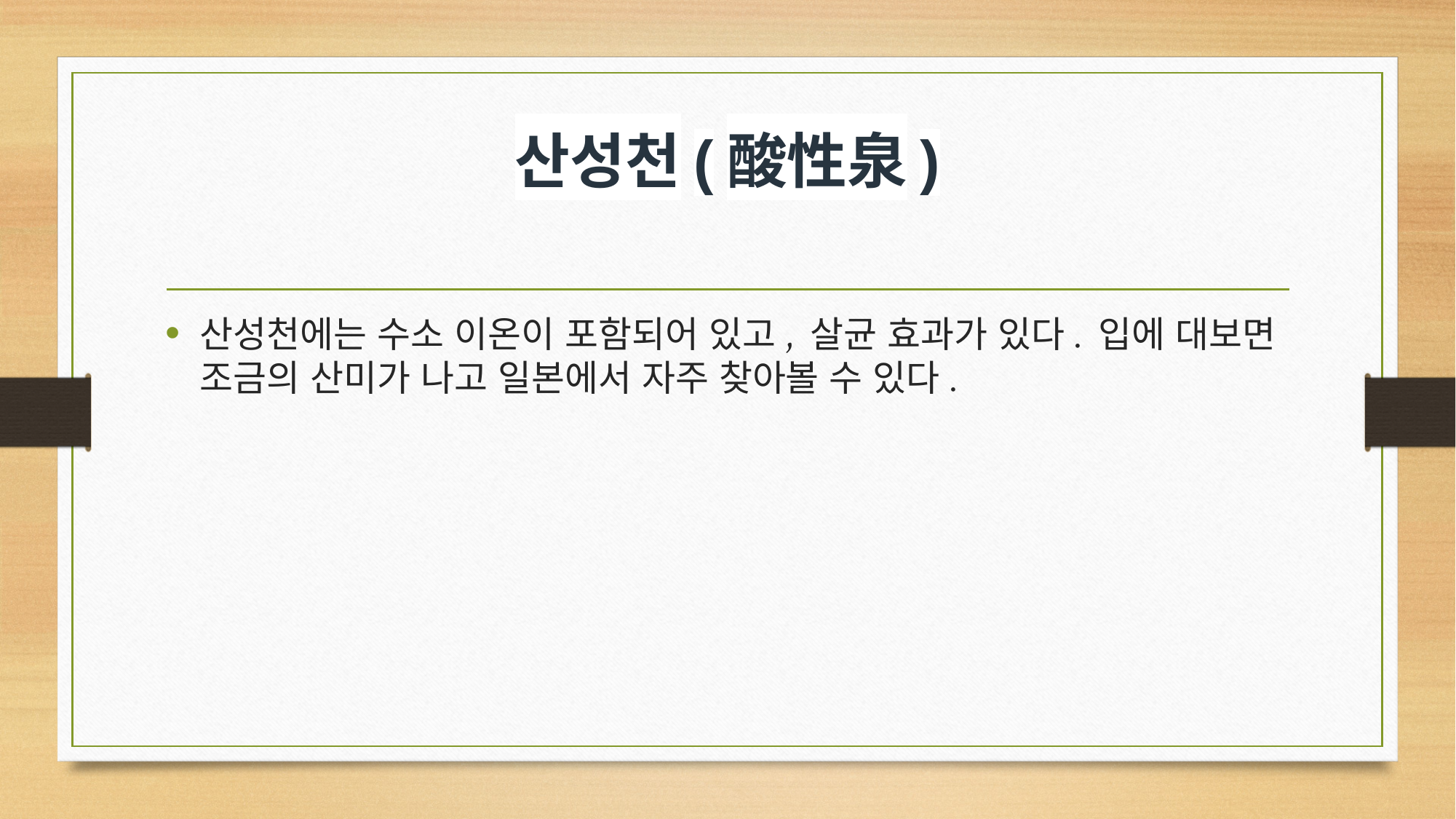

# 산성천(酸性泉)
산성천에는 수소 이온이 포함되어 있고, 살균 효과가 있다. 입에 대보면 조금의 산미가 나고 일본에서 자주 찾아볼 수 있다.